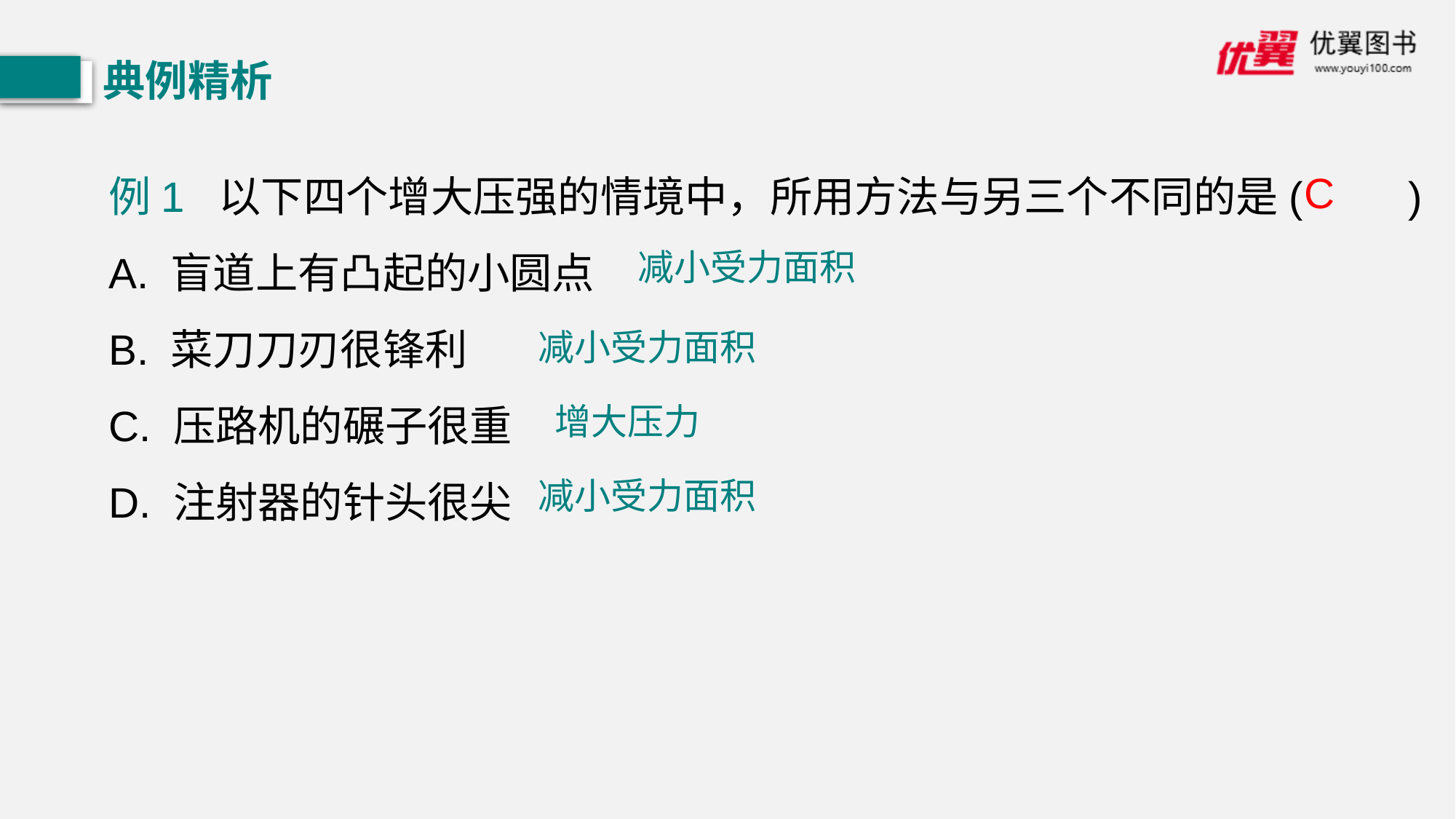

典例精析

例1  以下四个增大压强的情境中，所用方法与另三个不同的是(　　)
A. 盲道上有凸起的小圆点
B. 菜刀刀刃很锋利
C. 压路机的碾子很重
D. 注射器的针头很尖
C
减小受力面积
减小受力面积
增大压力
减小受力面积